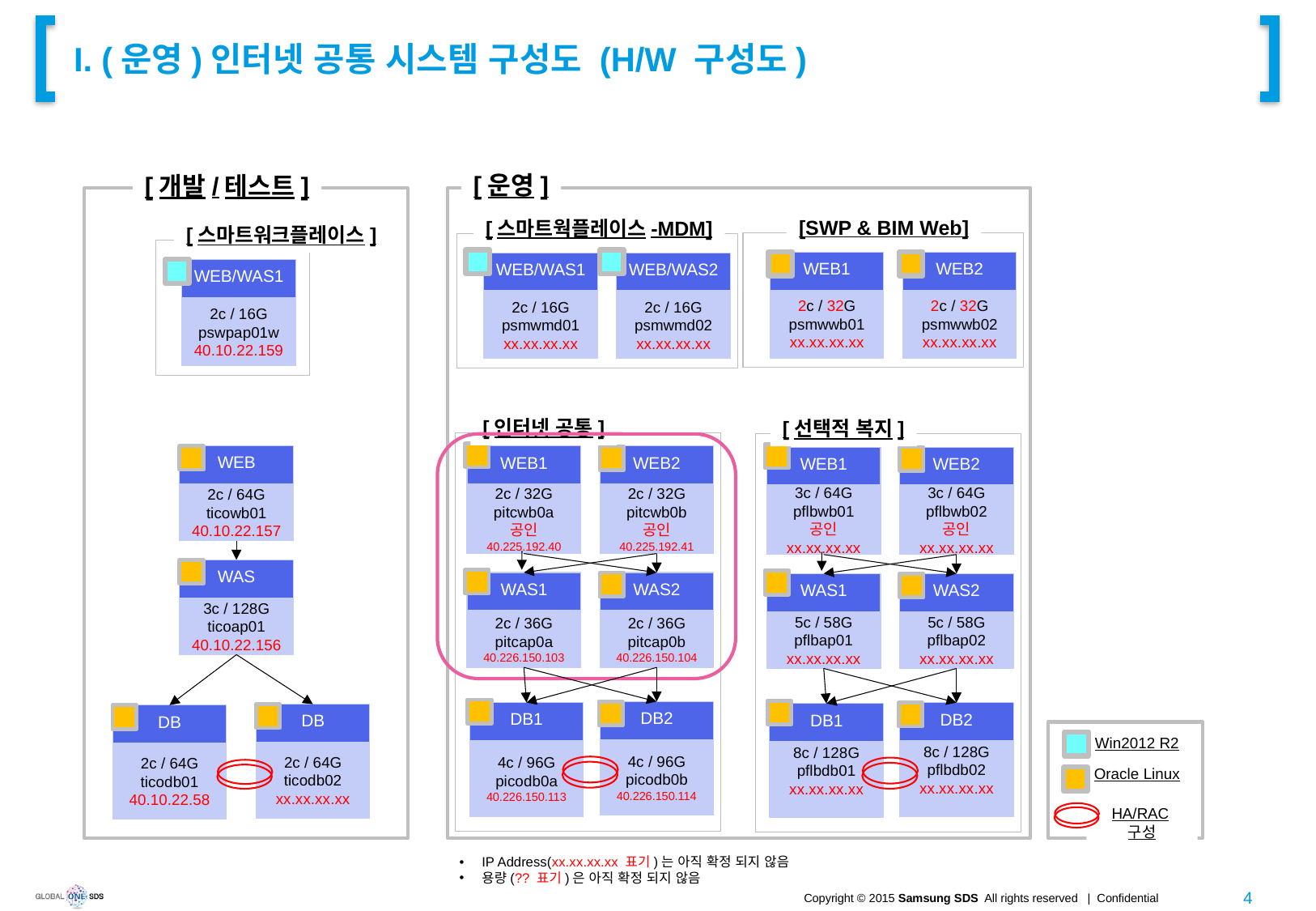

# I. (운영)인터넷 공통 시스템 구성도 (H/W 구성도)
[운영]
[개발/테스트]

[SWP & BIM Web]

[스마트웍플레이스-MDM]
[스마트워크플레이스]

WEB1
WEB2
WEB/WAS1
WEB/WAS2

WEB/WAS1
2c / 32G
psmwwb01
xx.xx.xx.xx
2c / 32G
psmwwb02
xx.xx.xx.xx
2c / 16G
psmwmd01
xx.xx.xx.xx
2c / 16G
psmwmd02
xx.xx.xx.xx
2c / 16G
pswpap01w
40.10.22.159
[인터넷 공통]
[선택적 복지]

WEB

WEB1

WEB2
WEB1

WEB2
2c / 64G
ticowb01
40.10.22.157
2c / 32G
pitcwb0a
공인
40.225.192.40
2c / 32G
pitcwb0b
공인
40.225.192.41
3c / 64G
pflbwb01
공인
xx.xx.xx.xx
3c / 64G
pflbwb02
공인
xx.xx.xx.xx
WAS

WAS1

WAS2
WAS1

WAS2
3c / 128G
ticoap01
40.10.22.156
2c / 36G
pitcap0a
40.226.150.103
2c / 36G
pitcap0b
40.226.150.104
5c / 58G
pflbap01
xx.xx.xx.xx
5c / 58G
pflbap02
xx.xx.xx.xx

DB2
DB1

DB2
DB1
DB

DB

Win2012 R2

4c / 96G
picodb0b
40.226.150.114
4c / 96G
picodb0a
40.226.150.113
8c / 128G
pflbdb02
xx.xx.xx.xx

8c / 128G
pflbdb01
xx.xx.xx.xx

2c / 64G
ticodb02
xx.xx.xx.xx
2c / 64G
ticodb01
40.10.22.58

Oracle Linux

HA/RAC구성

IP Address(xx.xx.xx.xx 표기)는 아직 확정 되지 않음
용량(?? 표기)은 아직 확정 되지 않음